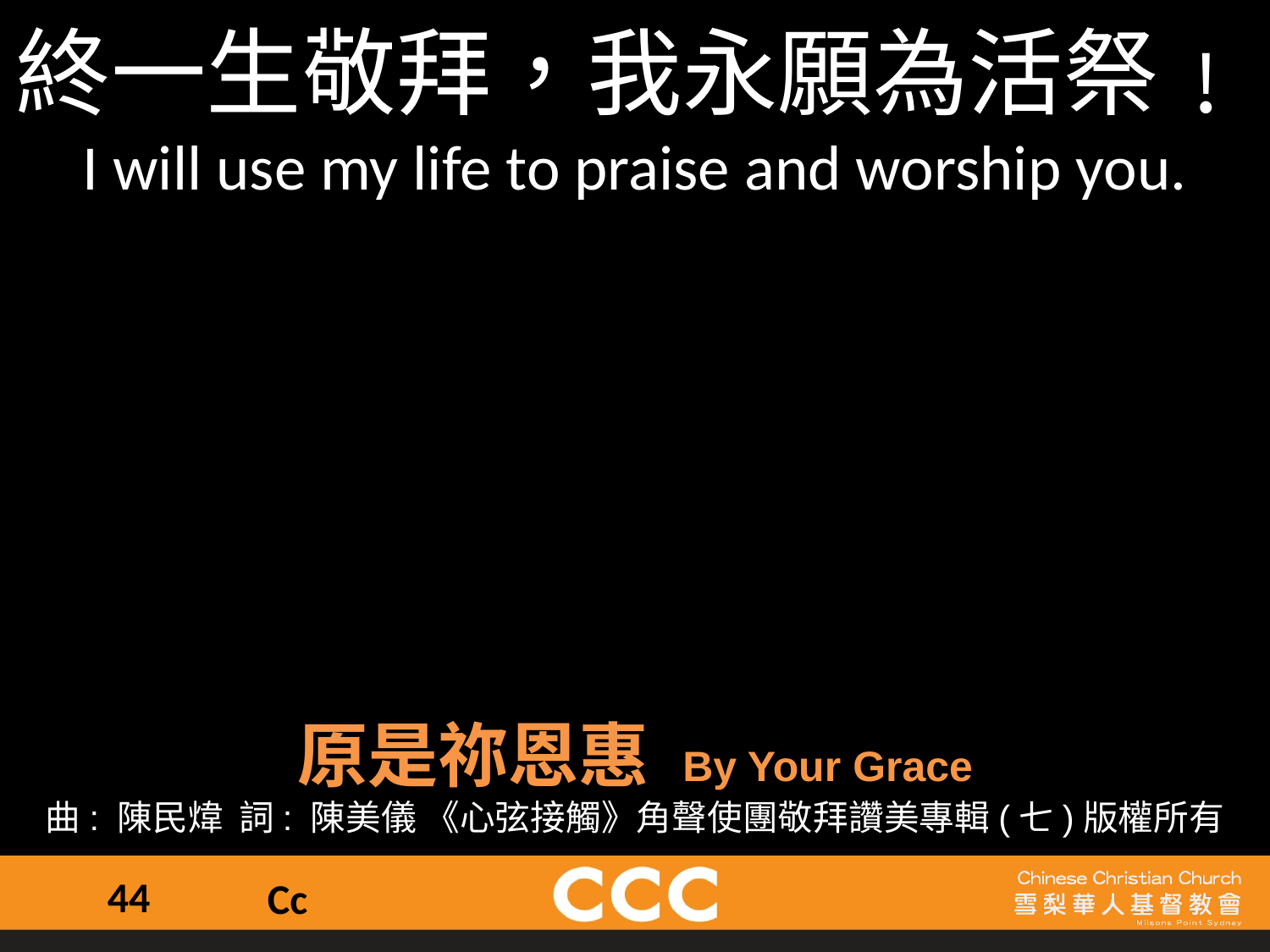

終一生敬拜，我永願為活祭﹗
I will use my life to praise and worship you.
原是祢恩惠 By Your Grace
曲: 陳民煒  詞: 陳美儀 《心弦接觸》角聲使團敬拜讚美專輯(七)版權所有
44
Cc